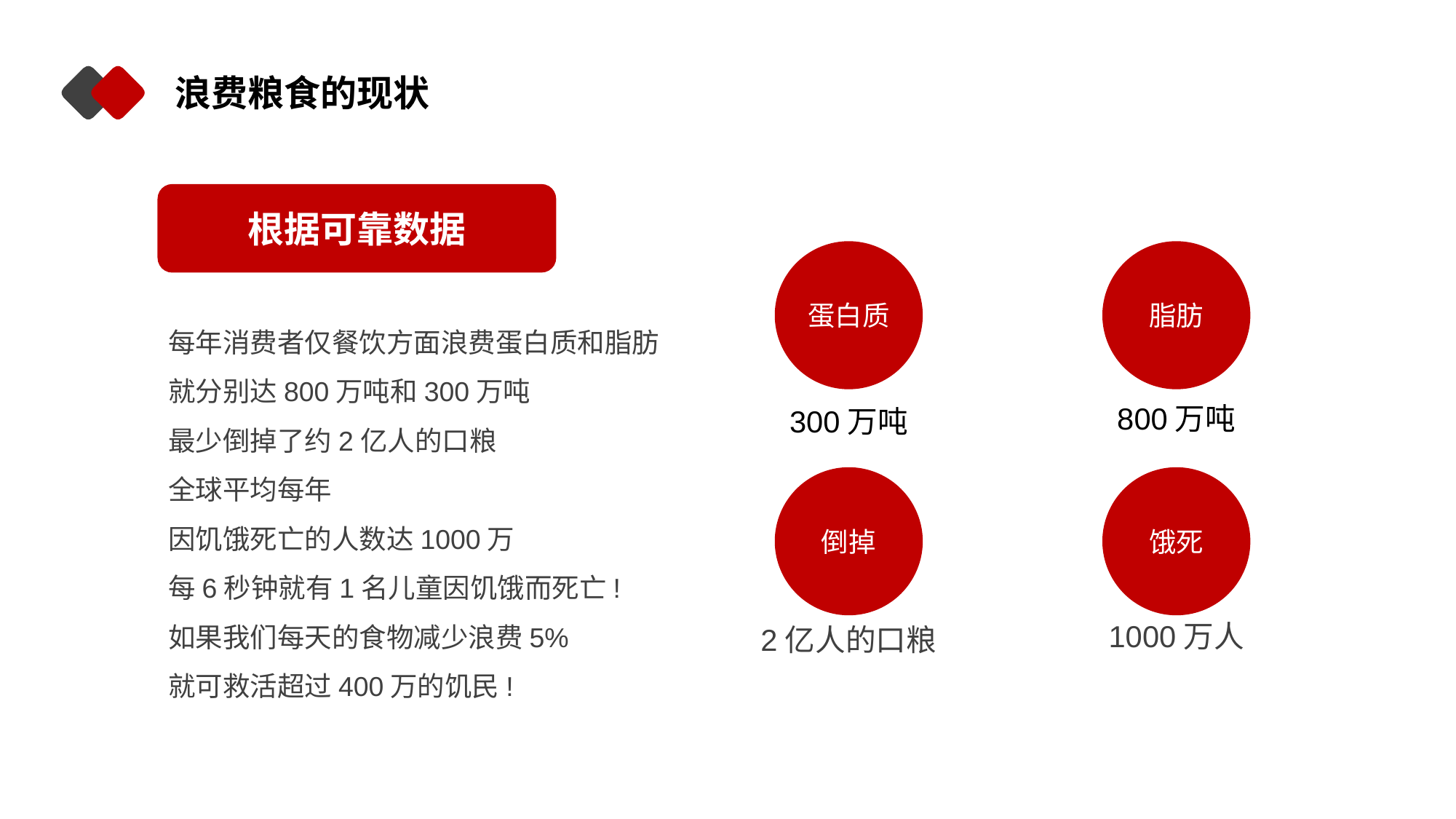

浪费粮食的现状

根据可靠数据
蛋白质
脂肪
每年消费者仅餐饮方面浪费蛋白质和脂肪
就分别达800万吨和300万吨
最少倒掉了约2亿人的口粮
全球平均每年
因饥饿死亡的人数达1000万
每6秒钟就有1名儿童因饥饿而死亡!
如果我们每天的食物减少浪费5%
就可救活超过400万的饥民!
800万吨
300万吨
倒掉
饿死
1000万人
2亿人的口粮